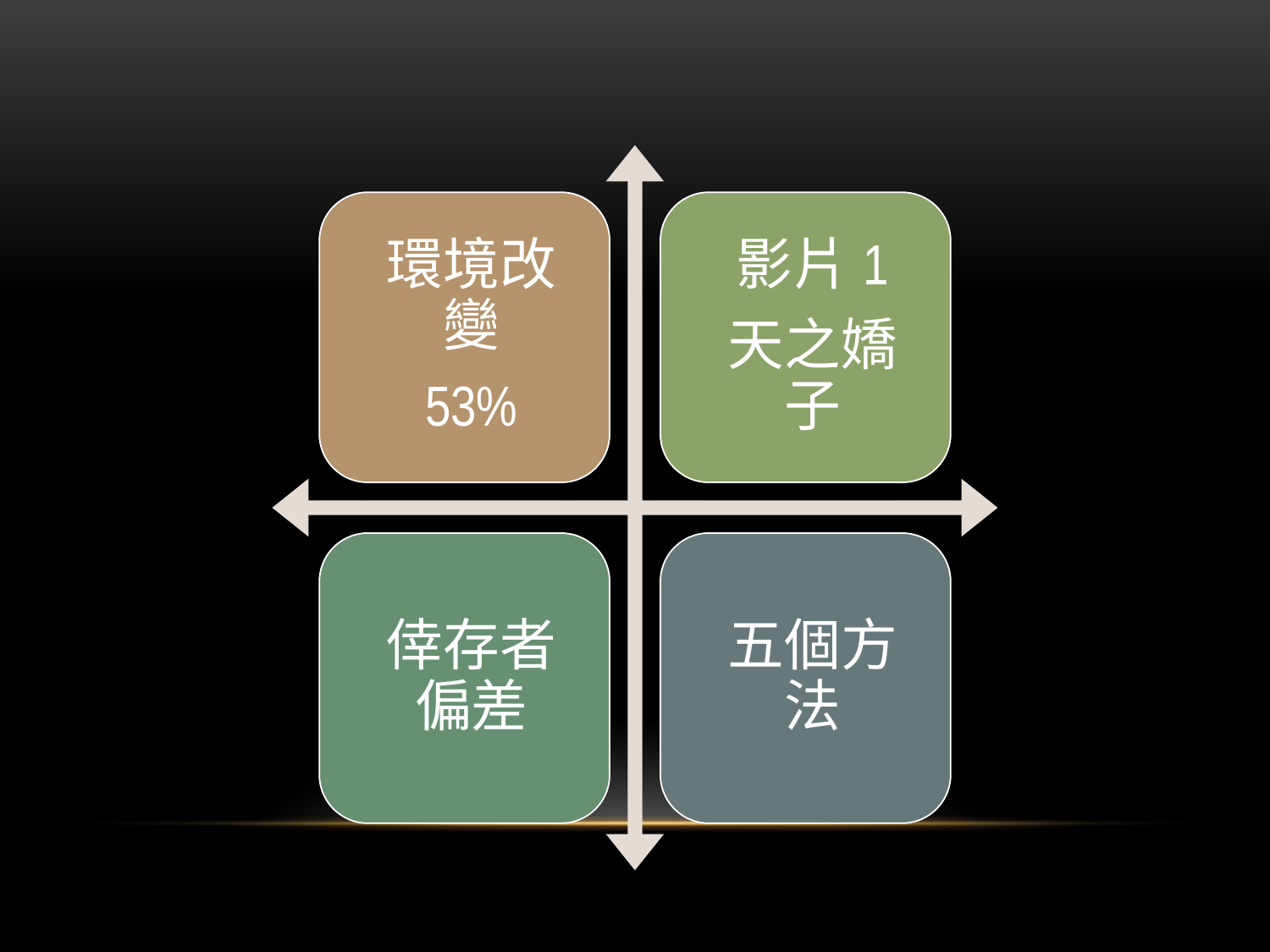

#
環境改變
53%
影片1
天之嬌子
倖存者偏差
五個方法